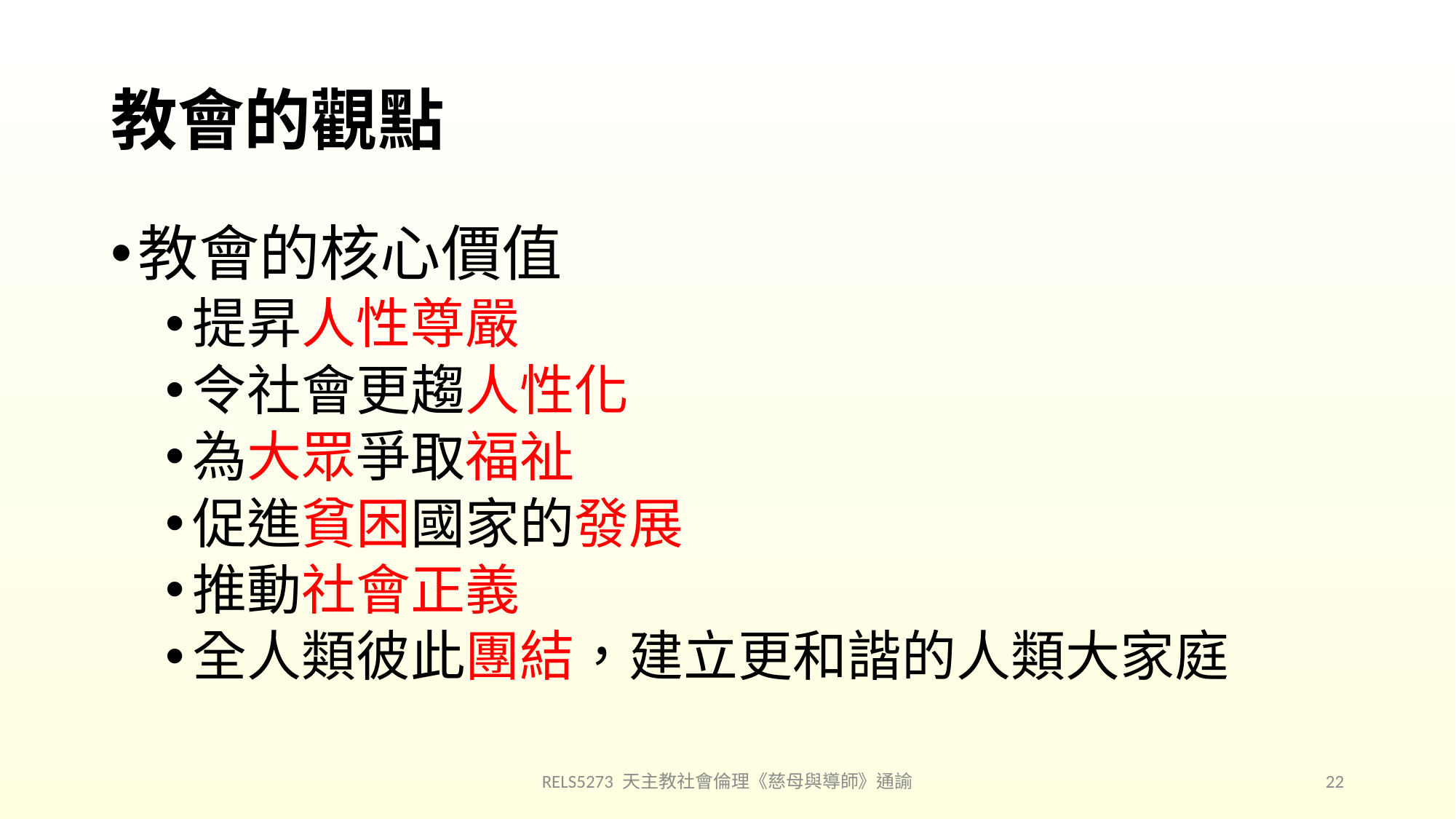

# 教會的觀點
教會的核心價值
提昇人性尊嚴
令社會更趨人性化
為大眾爭取福祉
促進貧困國家的發展
推動社會正義
全人類彼此團結，建立更和諧的人類大家庭

RELS5273 天主教社會倫理《慈母與導師》通諭
22